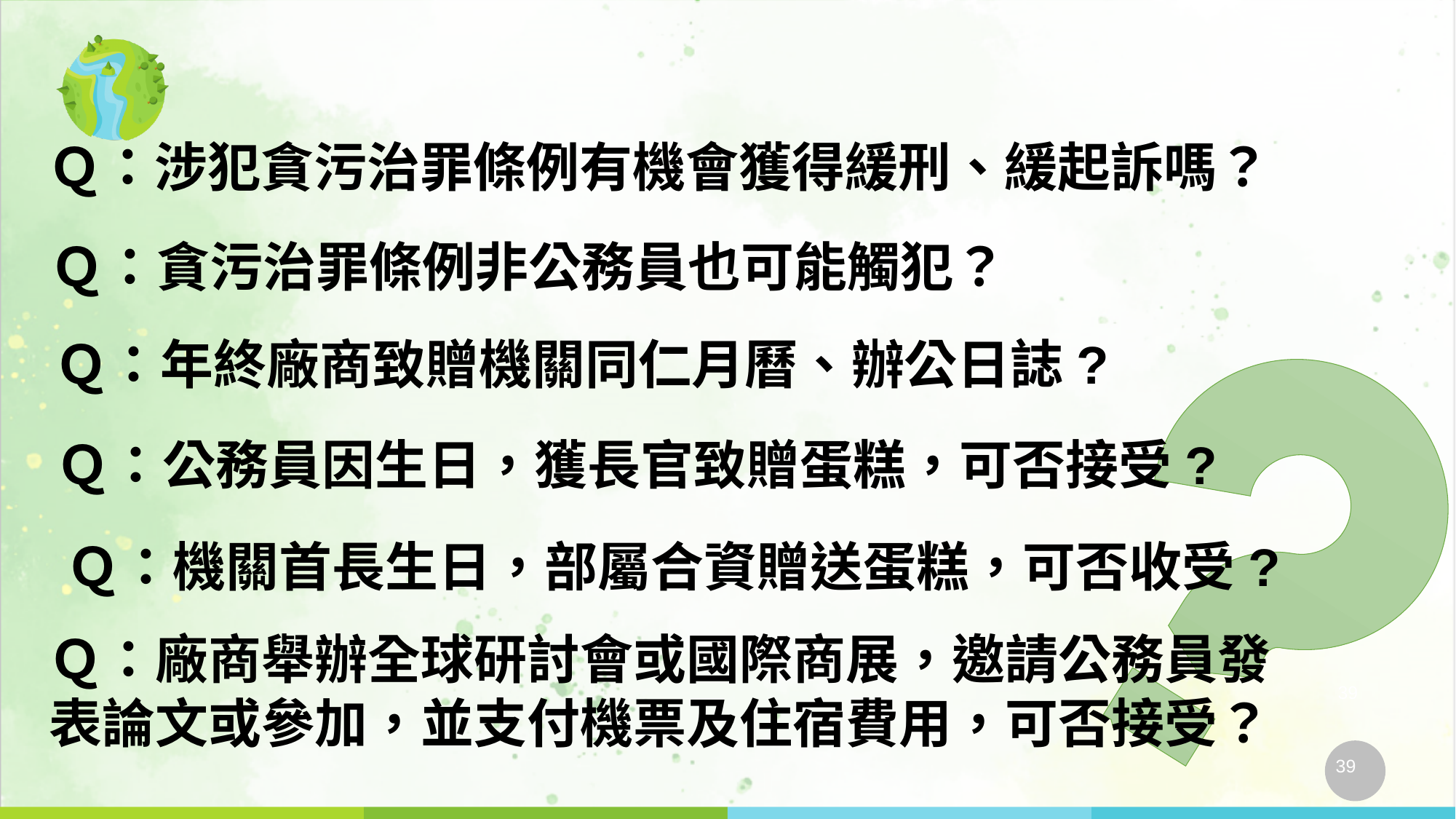

Ｑ：涉犯貪污治罪條例有機會獲得緩刑、緩起訴嗎？
Ｑ：貪污治罪條例非公務員也可能觸犯？
Ｑ：年終廠商致贈機關同仁月曆、辦公日誌?

Ｑ：公務員因生日，獲長官致贈蛋糕，可否接受?
Ｑ：機關首長生日，部屬合資贈送蛋糕，可否收受?
Ｑ：廠商舉辦全球研討會或國際商展，邀請公務員發表論文或參加，並支付機票及住宿費用，可否接受？
39

39